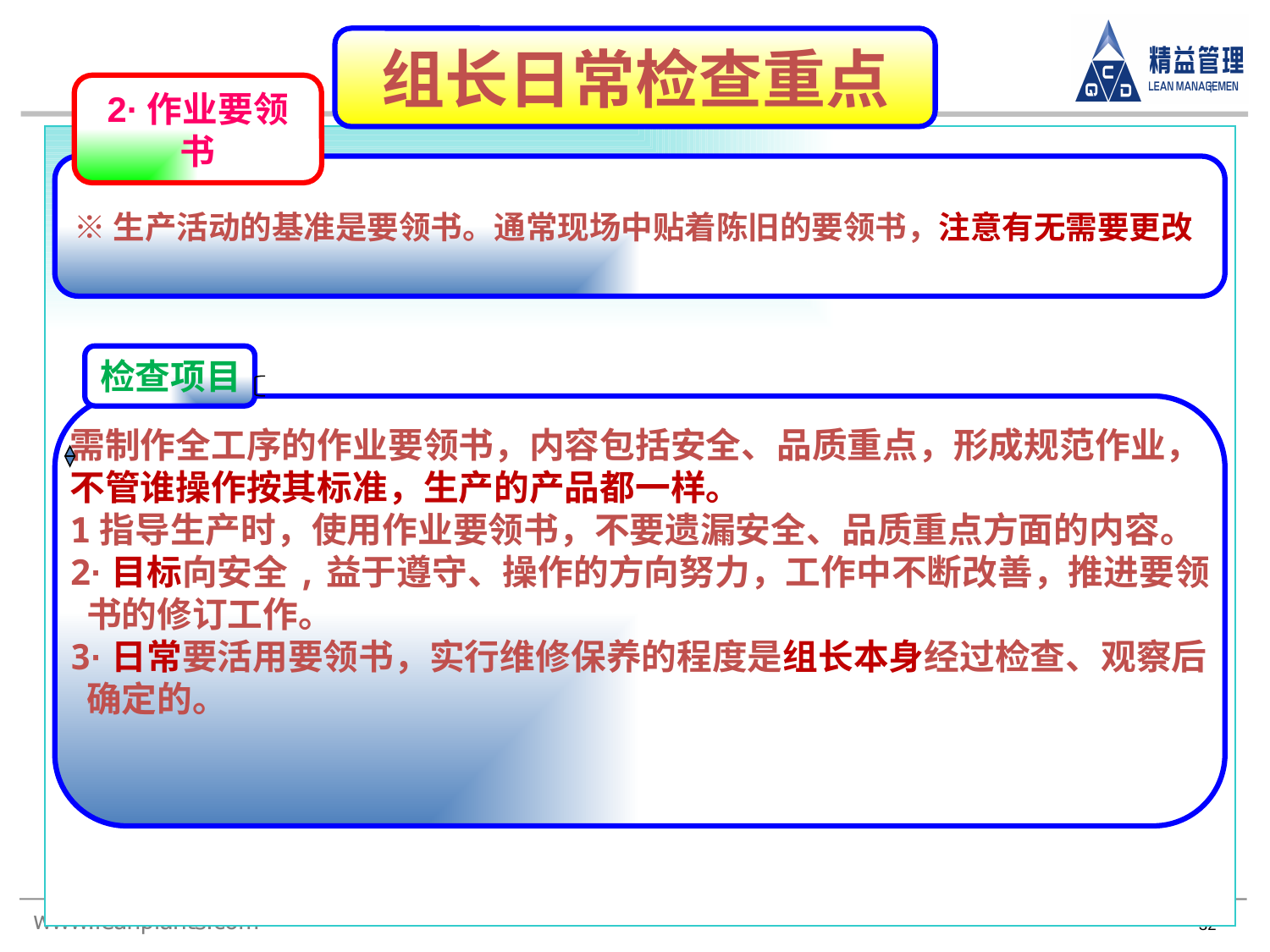

组长日常检查重点
#
2·作业要领书

※生产活动的基准是要领书。通常现场中贴着陈旧的要领书，注意有无需要更改

检查项目

需制作全工序的作业要领书，内容包括安全、品质重点，形成规范作业，
不管谁操作按其标准，生产的产品都一样。
1指导生产时，使用作业要领书，不要遗漏安全、品质重点方面的内容。
2·目标向安全,益于遵守、操作的方向努力，工作中不断改善，推进要领
 书的修订工作。
3·日常要活用要领书，实行维修保养的程度是组长本身经过检查、观察后
 确定的。